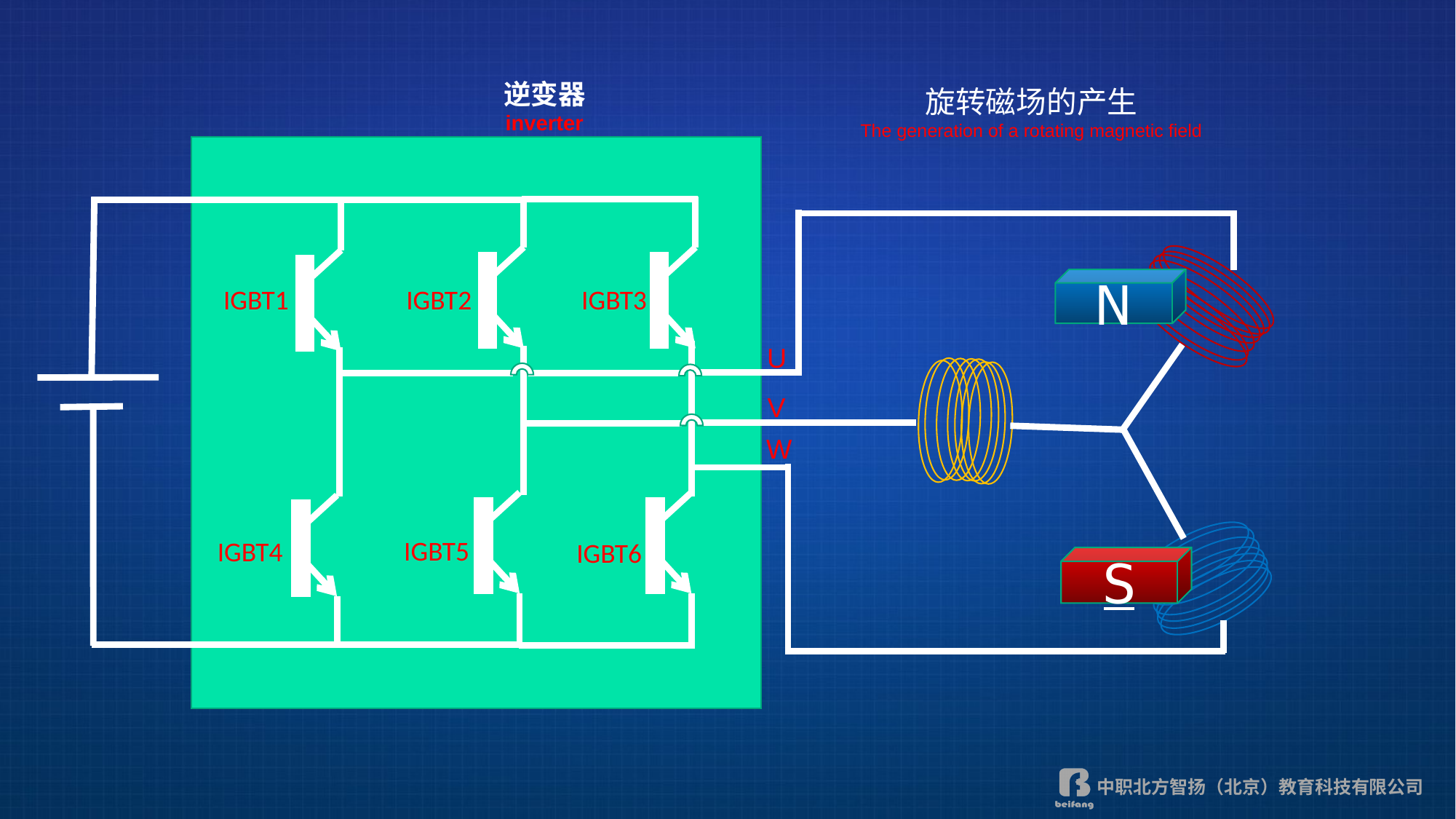

逆变器
inverter
旋转磁场的产生
The generation of a rotating magnetic field

N
S
IGBT3
IGBT2
IGBT1
U

V

W

IGBT5
IGBT4
IGBT6